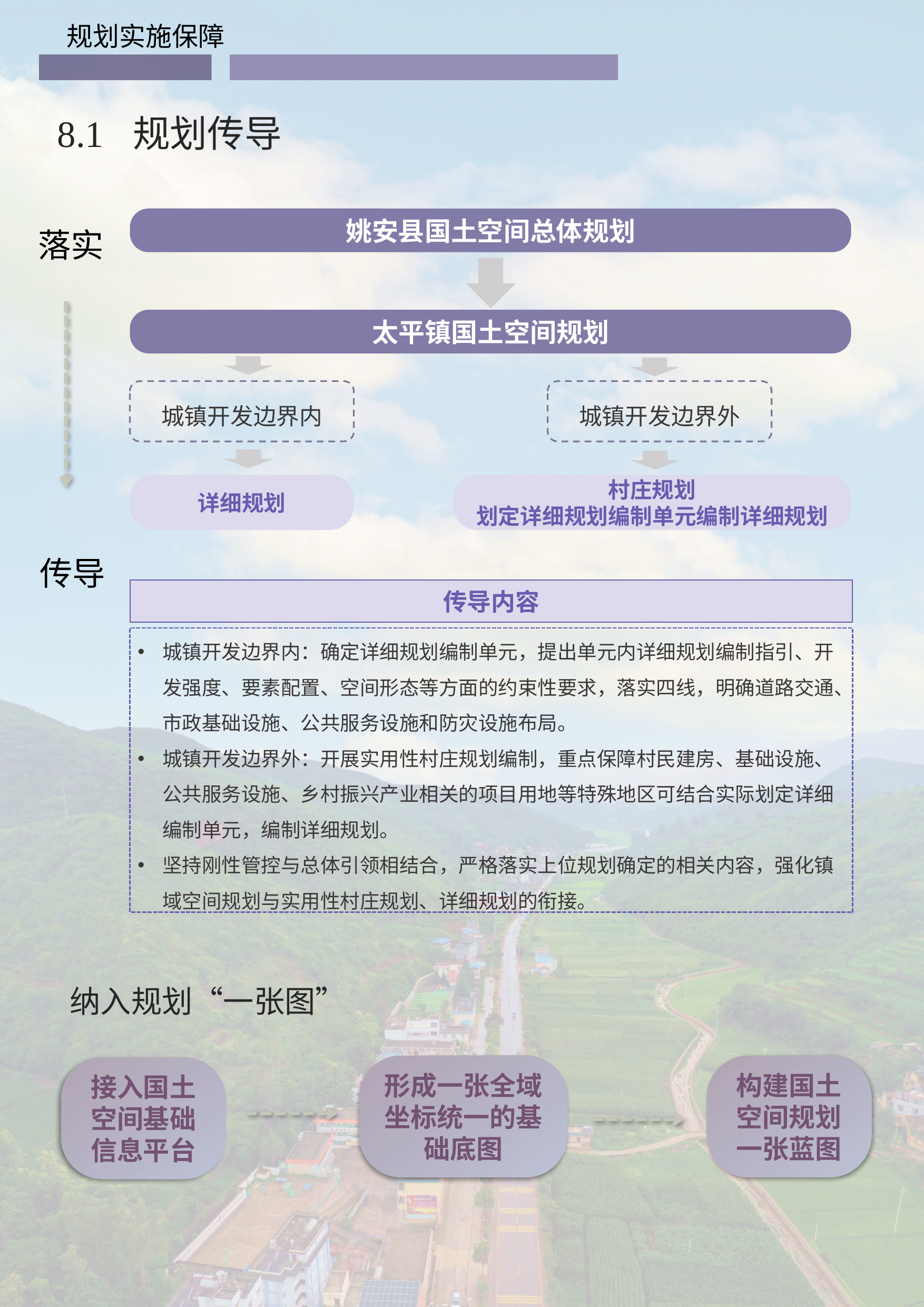

规划实施保障

8.1  规划传导
落实
传导
姚安县国土空间总体规划

太平镇国土空间规划

城镇开发边界内
城镇开发边界外

详细规划
村庄规划
划定详细规划编制单元编制详细规划
传导内容
城镇开发边界内：确定详细规划编制单元，提出单元内详细规划编制指引、开发强度、要素配置、空间形态等方面的约束性要求，落实四线，明确道路交通、市政基础设施、公共服务设施和防灾设施布局。
城镇开发边界外：开展实用性村庄规划编制，重点保障村民建房、基础设施、公共服务设施、乡村振兴产业相关的项目用地等特殊地区可结合实际划定详细编制单元，编制详细规划。
坚持刚性管控与总体引领相结合，严格落实上位规划确定的相关内容，强化镇域空间规划与实用性村庄规划、详细规划的衔接。
纳入规划“一张图”
形成一张全域坐标统一的基础底图
构建国土空间规划一张蓝图
接入国土空间基础信息平台